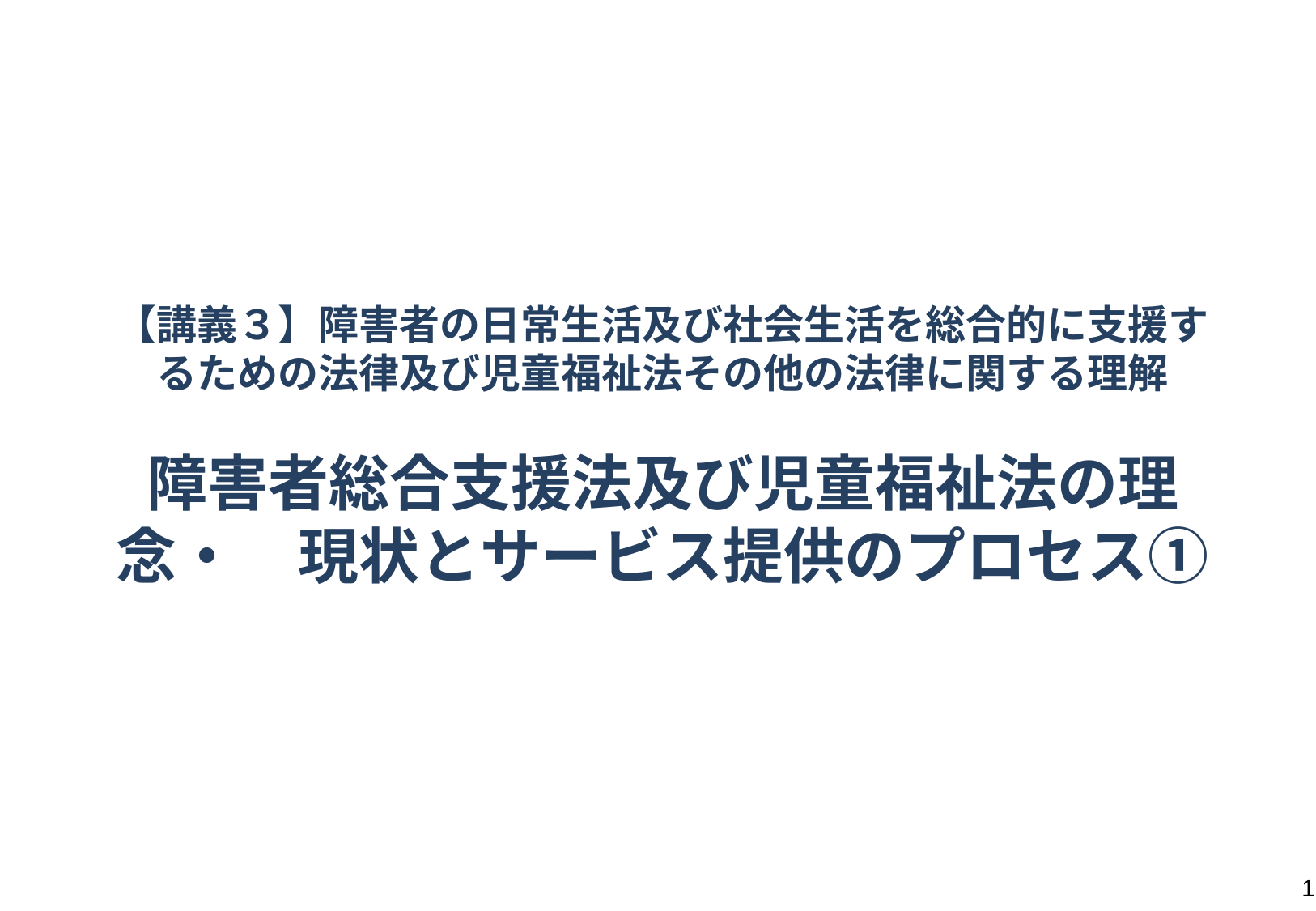

【講義３】障害者の日常生活及び社会生活を総合的に支援するための法律及び児童福祉法その他の法律に関する理解

障害者総合支援法及び児童福祉法の理念・　現状とサービス提供のプロセス①

1